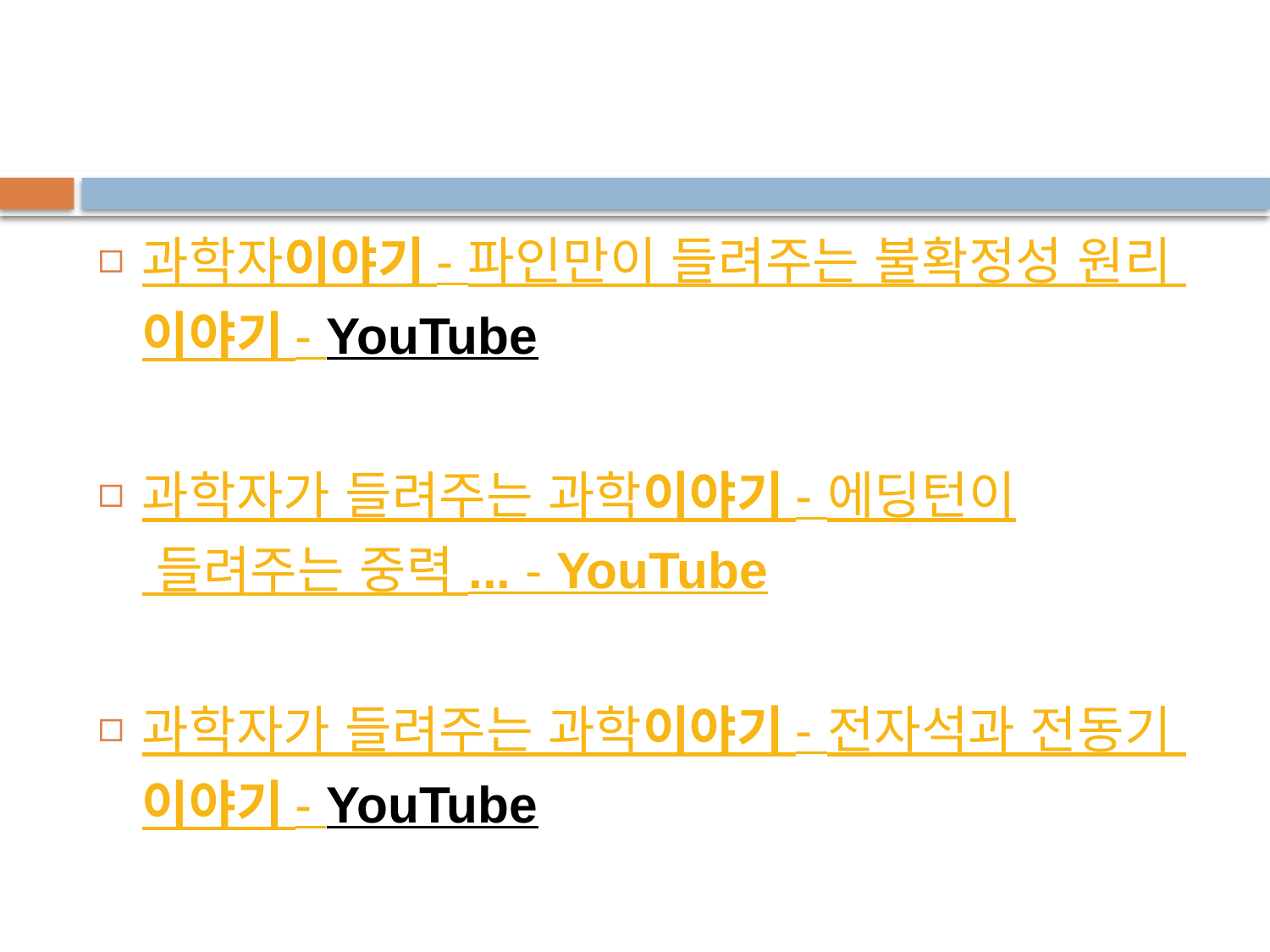

#
과학자이야기 - 파인만이 들려주는 불확정성 원리 이야기 - YouTube

과학자가 들려주는 과학이야기 - 에딩턴이 들려주는 중력 ... - YouTube

과학자가 들려주는 과학이야기 - 전자석과 전동기 이야기 - YouTube